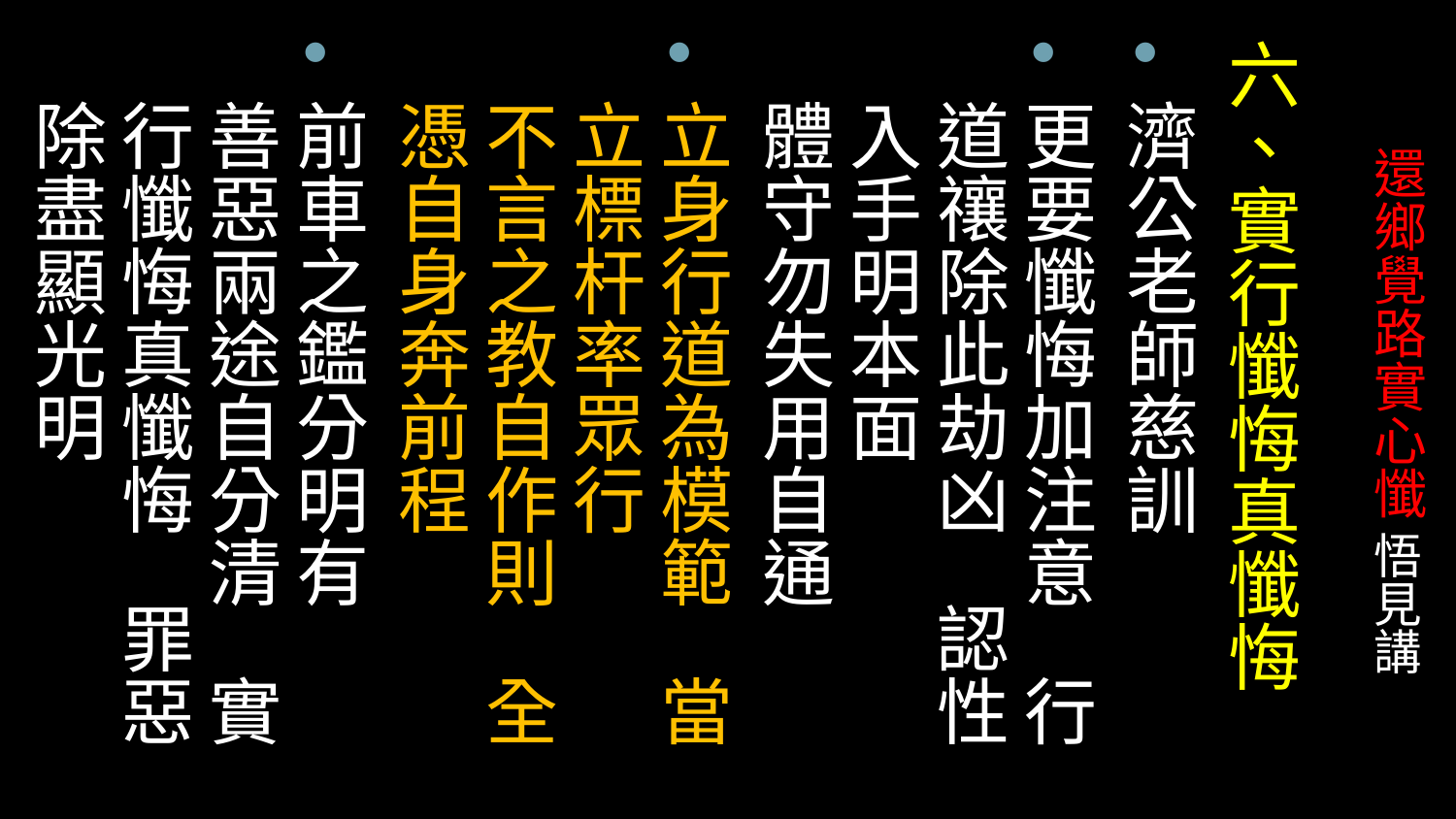

六、實行懺悔真懺悔
濟公老師慈訓
更要懺悔加注意    行道禳除此劫凶    認性入手明本面
體守勿失用自通
立身行道為模範    當立標杆率眾行
不言之教自作則    全憑自身奔前程
前車之鑑分明有
善惡兩途自分清    實行懺悔真懺悔    罪惡除盡顯光明
# 還鄉覺路實心懺 悟見講